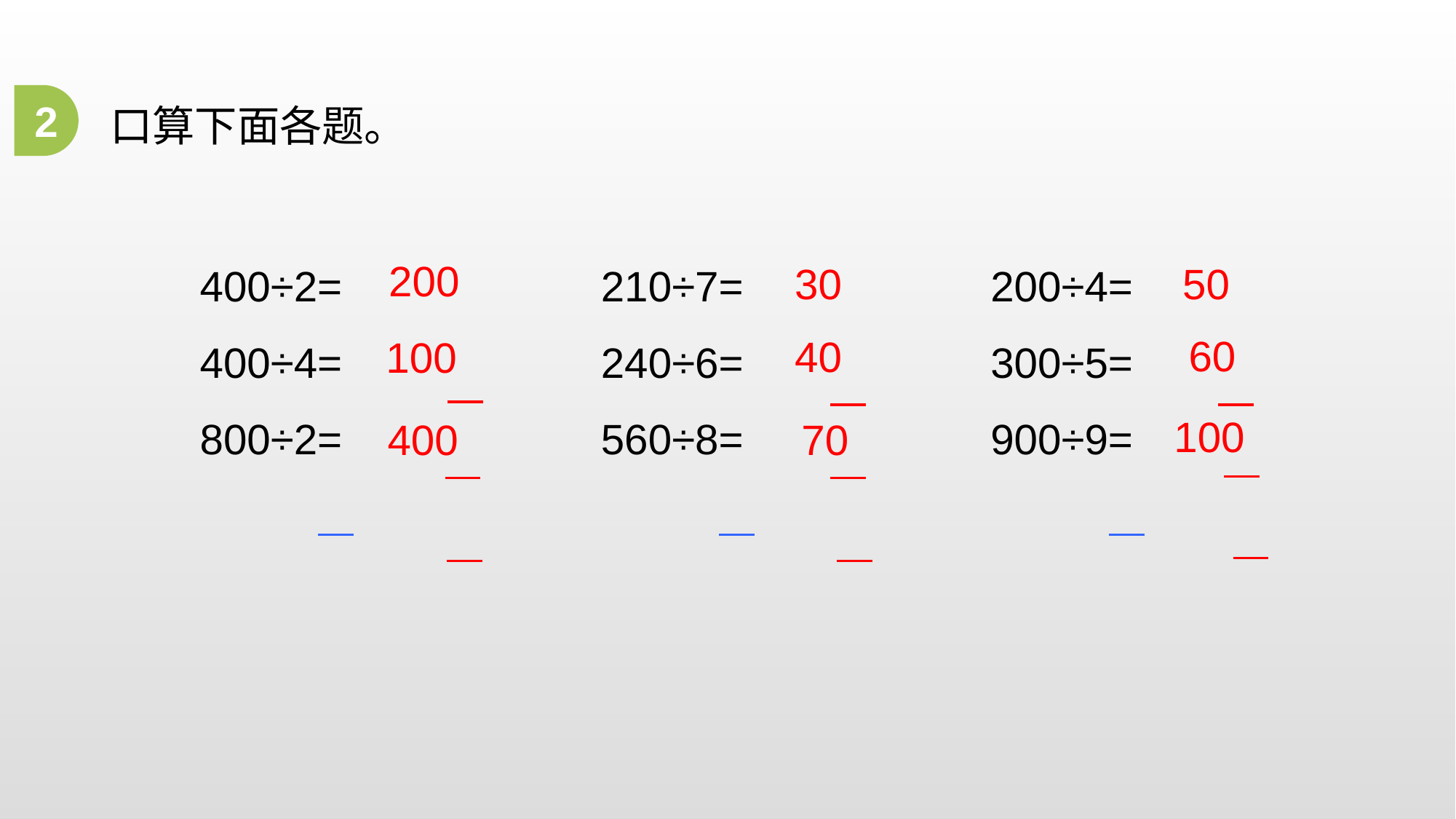

2
口算下面各题。
400÷2=
400÷4=
800÷2=
210÷7=
240÷6=
560÷8=
200÷4=
300÷5=
900÷9=
200
50
30
60
40
100
100
400
70